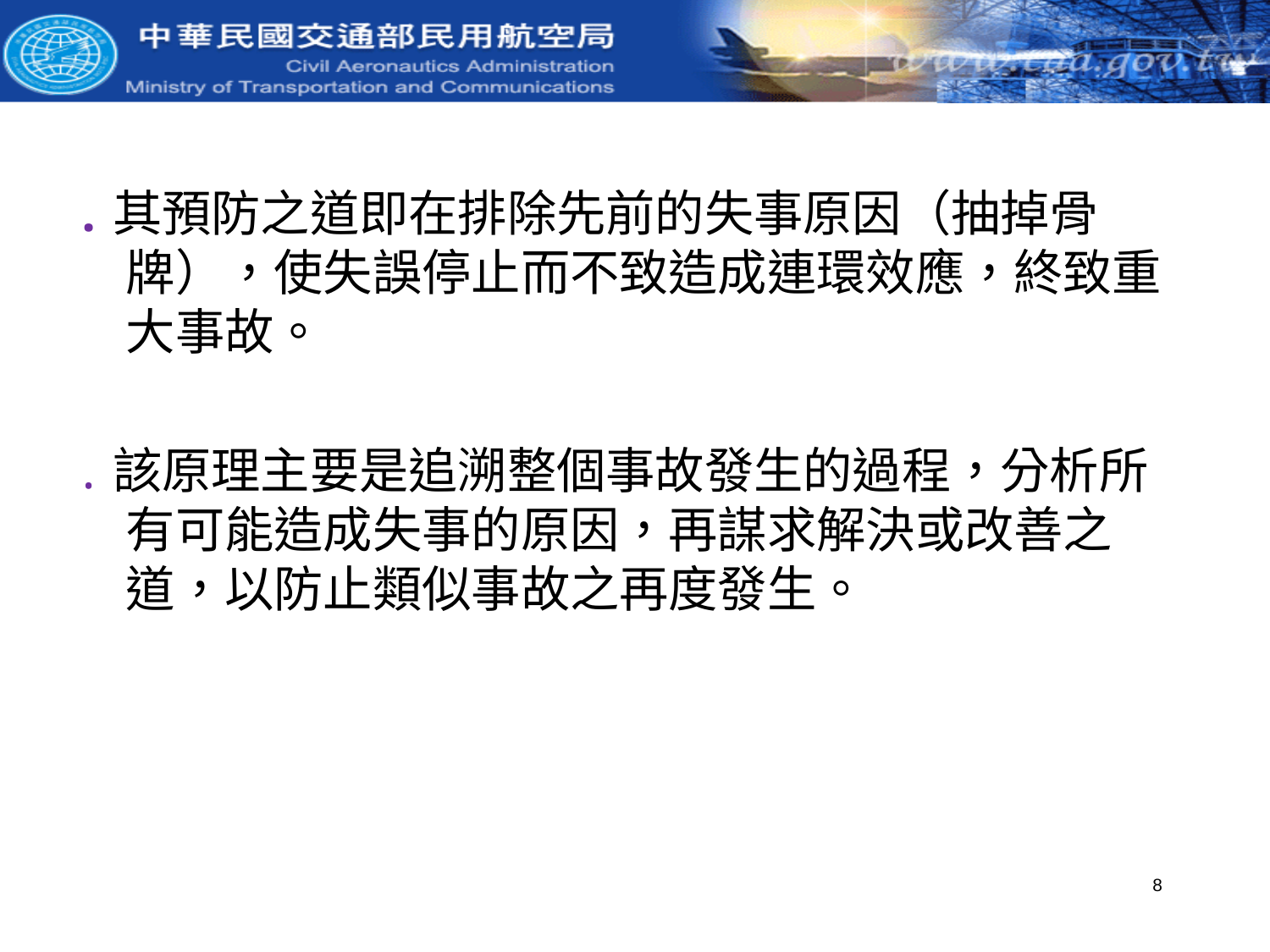

․其預防之道即在排除先前的失事原因（抽掉骨牌），使失誤停止而不致造成連環效應，終致重大事故。

․該原理主要是追溯整個事故發生的過程，分析所有可能造成失事的原因，再謀求解決或改善之道，以防止類似事故之再度發生。